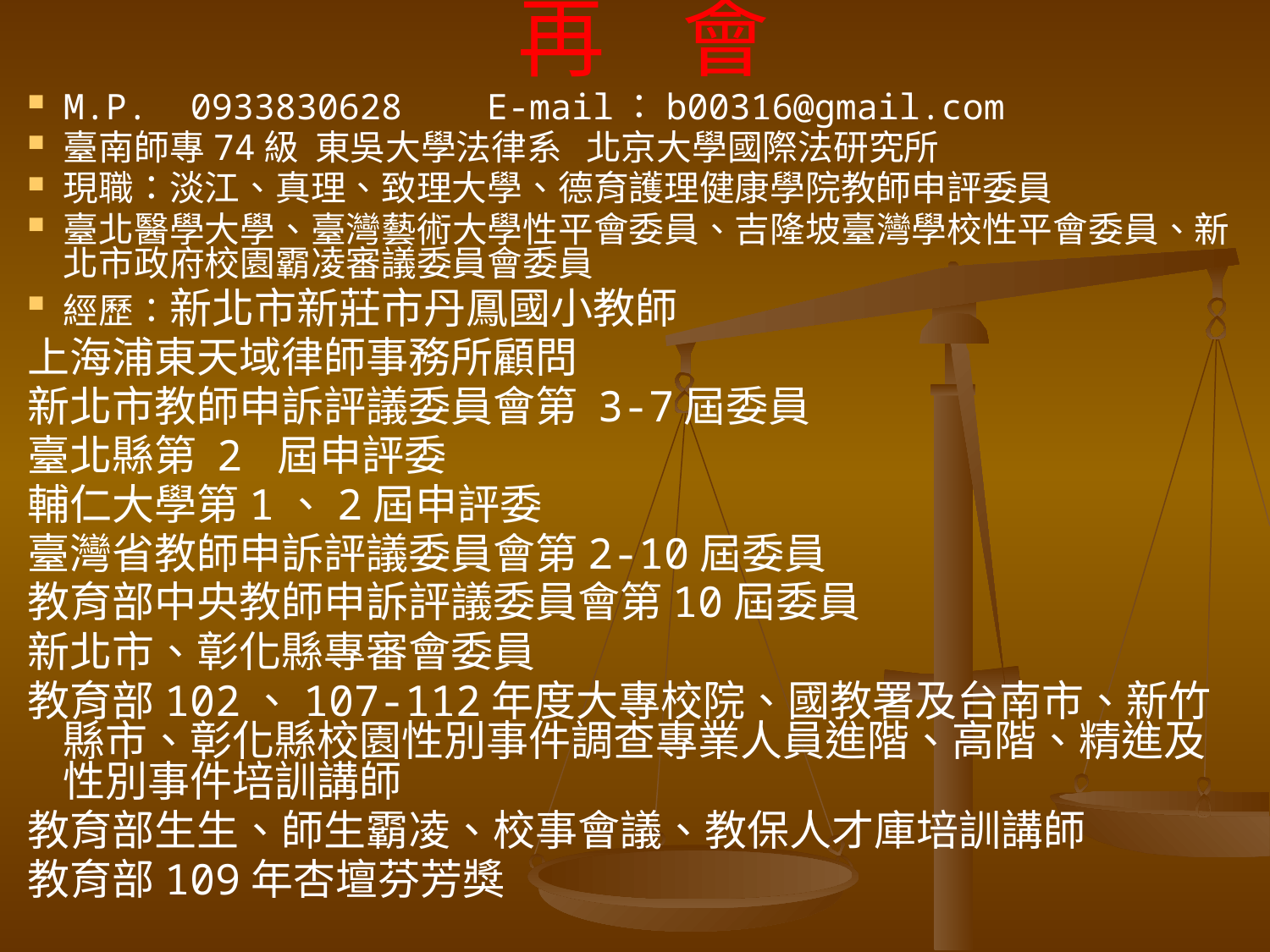

再    會
M.P.  0933830628    E-mail：b00316@gmail.com
臺南師專74級  東吳大學法律系   北京大學國際法研究所
現職：淡江、真理、致理大學、德育護理健康學院教師申評委員
臺北醫學大學、臺灣藝術大學性平會委員、吉隆坡臺灣學校性平會委員、新北市政府校園霸凌審議委員會委員
經歷：新北市新莊市丹鳳國小教師
上海浦東天域律師事務所顧問
新北市教師申訴評議委員會第 3-7屆委員
臺北縣第 2 屆申評委
輔仁大學第1、2屆申評委
臺灣省教師申訴評議委員會第2-10屆委員
教育部中央教師申訴評議委員會第10屆委員
新北市、彰化縣專審會委員
教育部102、107-112年度大專校院、國教署及台南市、新竹縣市、彰化縣校園性別事件調查專業人員進階、高階、精進及性別事件培訓講師
教育部生生、師生霸凌、校事會議、教保人才庫培訓講師
教育部109年杏壇芬芳獎